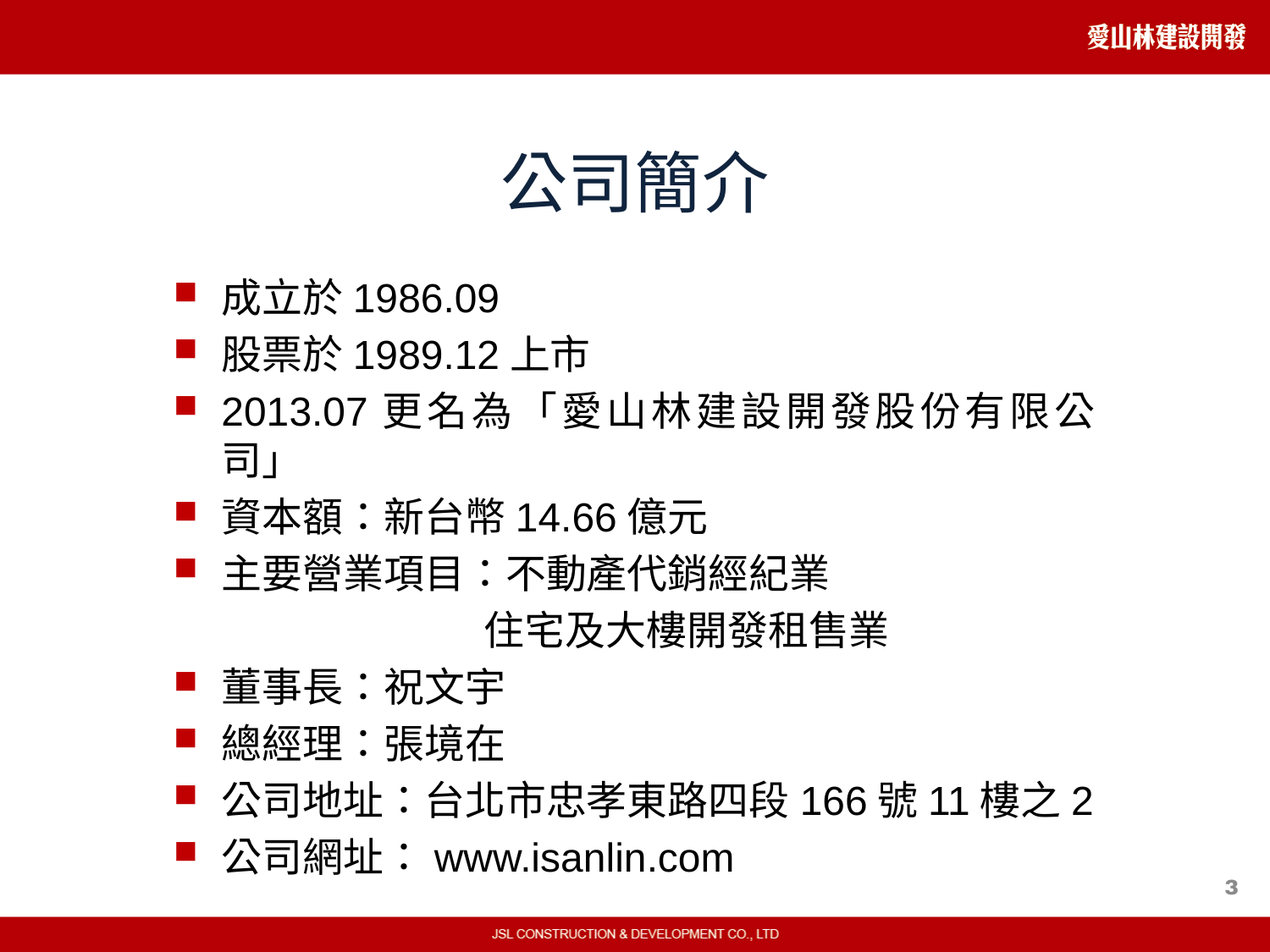

公司簡介
成立於1986.09
股票於1989.12上市
2013.07更名為「愛山林建設開發股份有限公司」
資本額：新台幣14.66億元
主要營業項目：不動產代銷經紀業
                                 住宅及大樓開發租售業
董事長：祝文宇
總經理：張境在
公司地址：台北市忠孝東路四段166號11樓之2
公司網址：www.isanlin.com
3